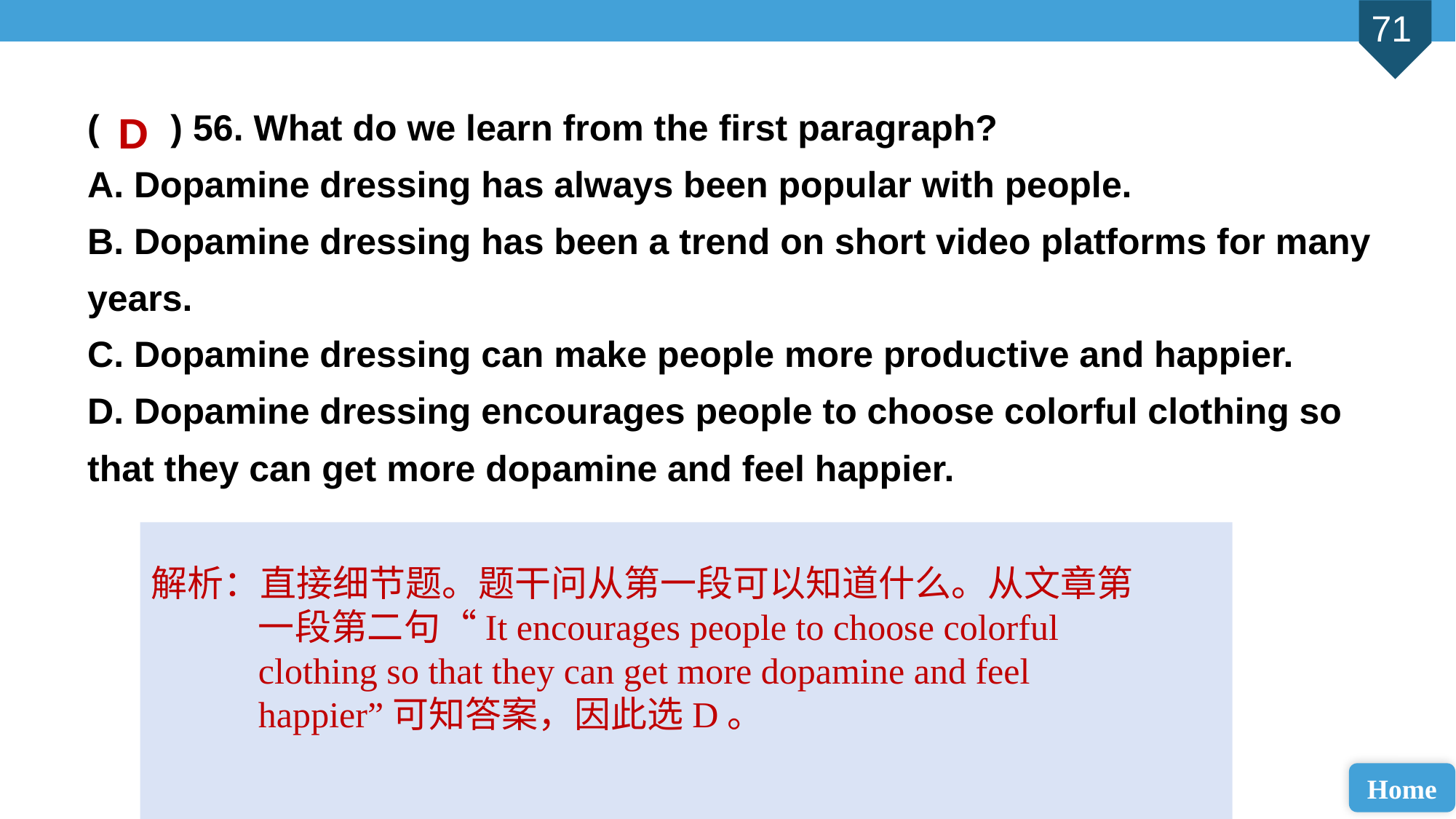

(       ) 56. What do we learn from the first paragraph?
A. Dopamine dressing has always been popular with people.
B. Dopamine dressing has been a trend on short video platforms for many years.
C. Dopamine dressing can make people more productive and happier.
D. Dopamine dressing encourages people to choose colorful clothing so that they can get more dopamine and feel happier.
D

解析：直接细节题。题干问从第一段可以知道什么。从文章第一段第二句“It encourages people to choose colorful clothing so that they can get more dopamine and feel happier”可知答案，因此选D。